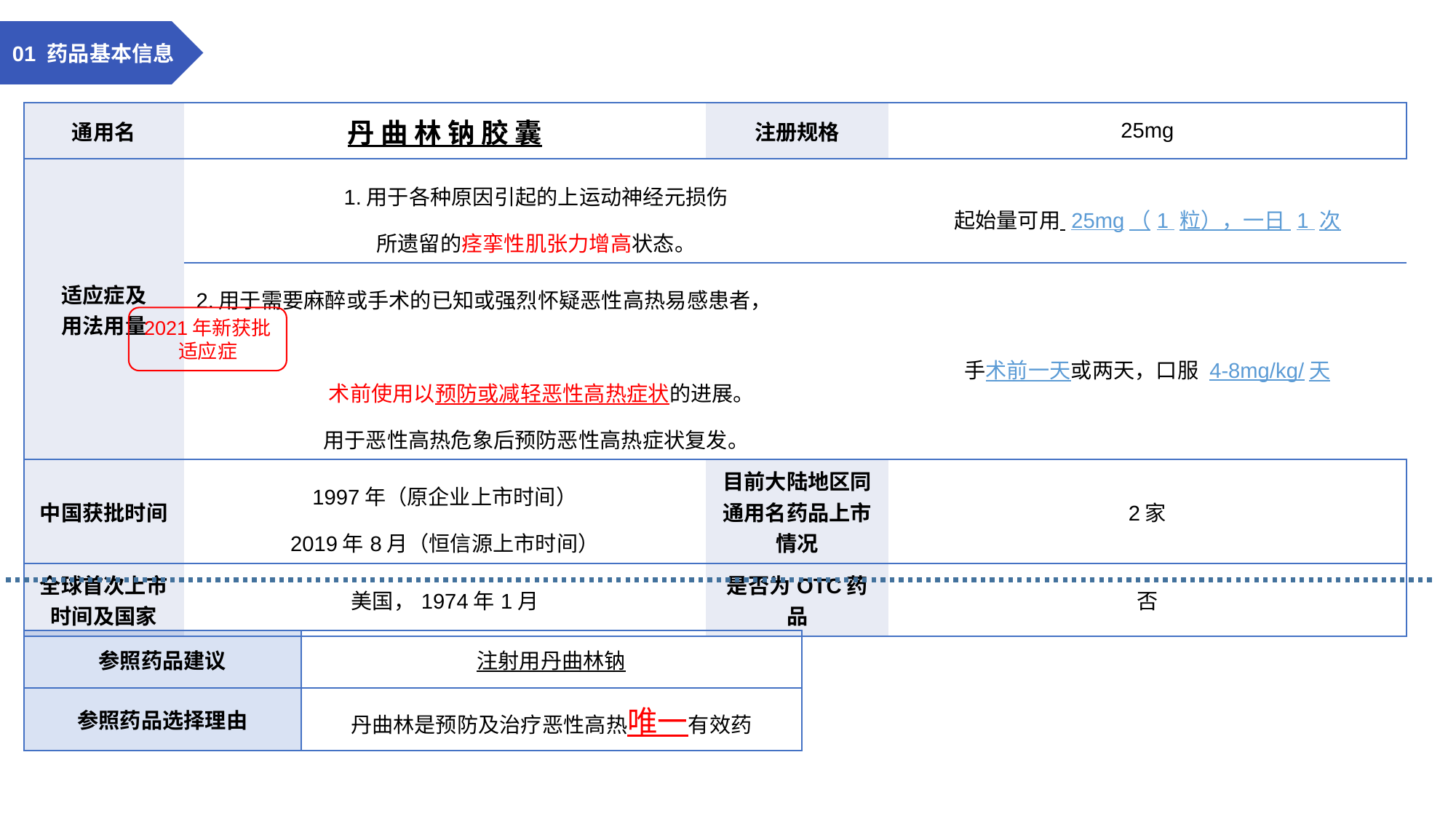

01 药品基本信息
| 通用名 | 丹 曲 林 钠 胶 囊 | 注册规格 | 25mg |
| --- | --- | --- | --- |
| 适应症及 用法用量 | 1.用于各种原因引起的上运动神经元损伤 所遗留的痉挛性肌张力增高状态。 |  | 起始量可用 25mg（1 粒），一日 1 次 |
|  | 2.用于需要麻醉或手术的已知或强烈怀疑恶性高热易感患者， 术前使用以预防或减轻恶性高热症状的进展。 用于恶性高热危象后预防恶性高热症状复发。 |  | 手术前一天或两天，口服 4-8mg/kg/天 |
| 中国获批时间 | 1997年（原企业上市时间） 2019年8月（恒信源上市时间） | 目前大陆地区同通用名药品上市情况 | 2家 |
| 全球首次上市时间及国家 | 美国，1974年1月 | 是否为OTC药品 | 否 |
2021年新获批
适应症
| 参照药品建议 | 注射用丹曲林钠 |
| --- | --- |
| 参照药品选择理由 | 丹曲林是预防及治疗恶性高热唯一有效药 |